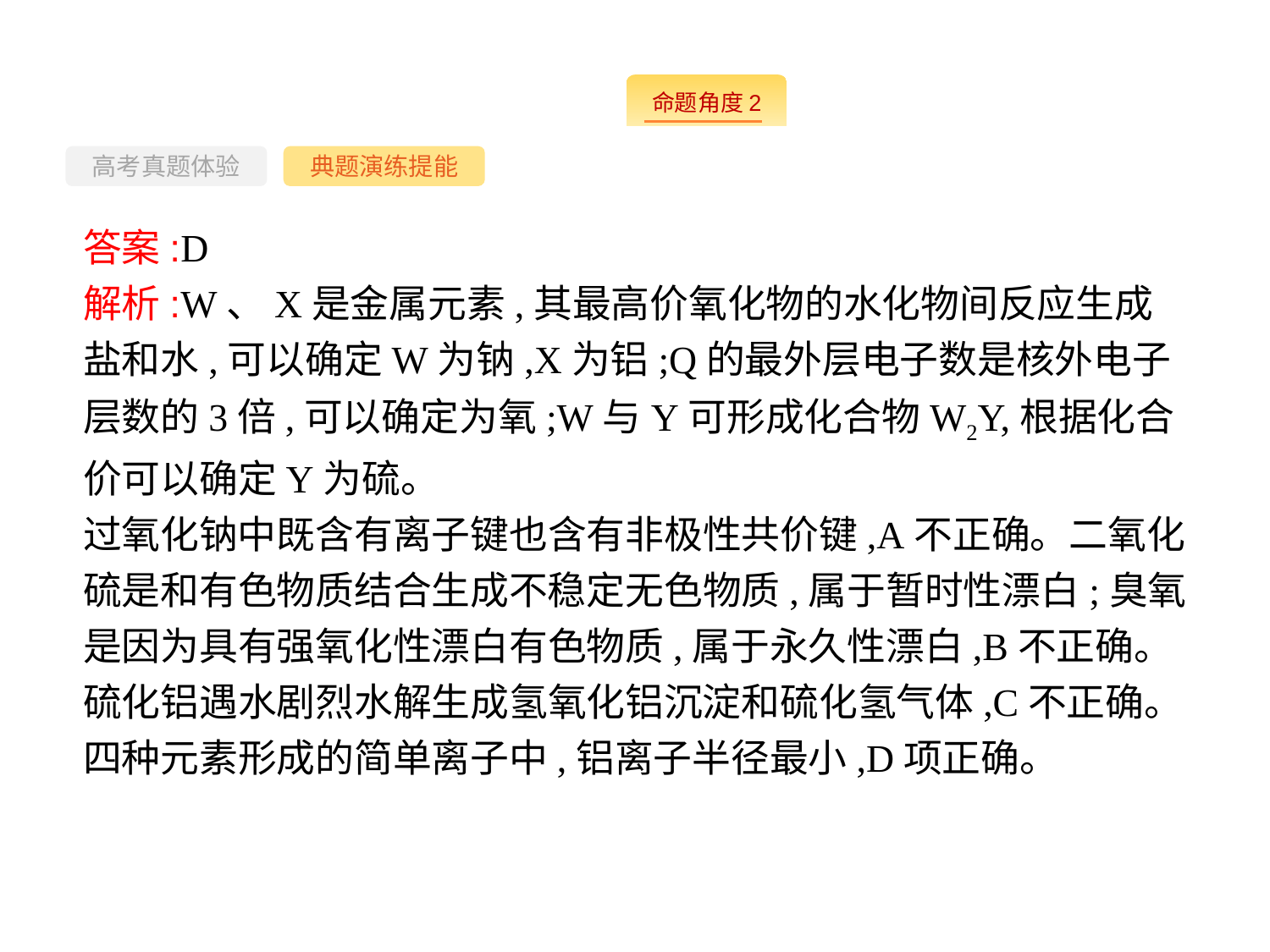

-68-
高考真题体验
典题演练提能
答案:D
解析:W、X是金属元素,其最高价氧化物的水化物间反应生成盐和水,可以确定W为钠,X为铝;Q的最外层电子数是核外电子层数的3倍,可以确定为氧;W与Y可形成化合物W2Y,根据化合价可以确定Y为硫。
过氧化钠中既含有离子键也含有非极性共价键,A不正确。二氧化硫是和有色物质结合生成不稳定无色物质,属于暂时性漂白;臭氧是因为具有强氧化性漂白有色物质,属于永久性漂白,B不正确。硫化铝遇水剧烈水解生成氢氧化铝沉淀和硫化氢气体,C不正确。四种元素形成的简单离子中,铝离子半径最小,D项正确。